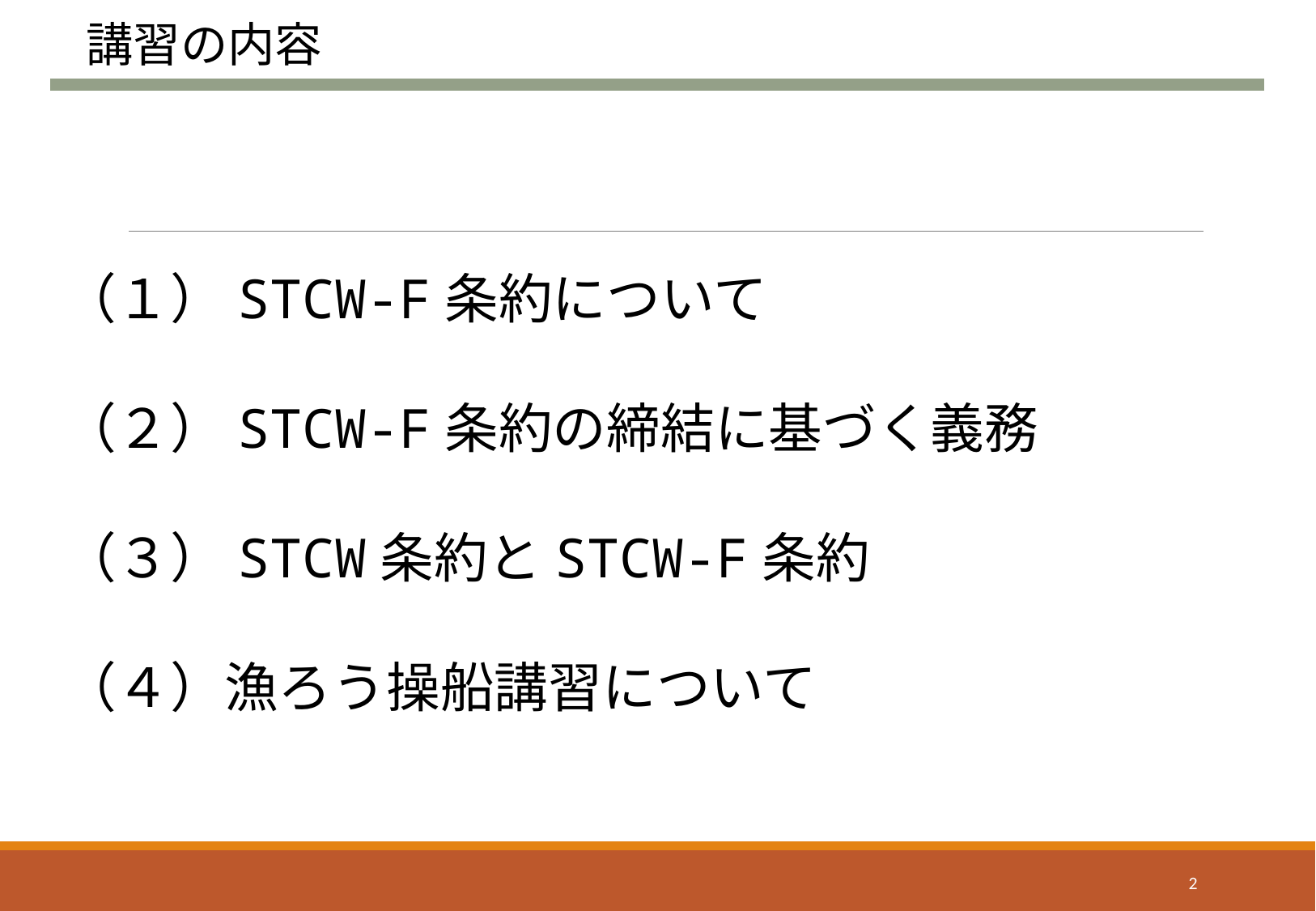

講習の内容
（１）STCW-F条約について

（２）STCW-F条約の締結に基づく義務

（３）STCW条約とSTCW-F条約

（４）漁ろう操船講習について
2